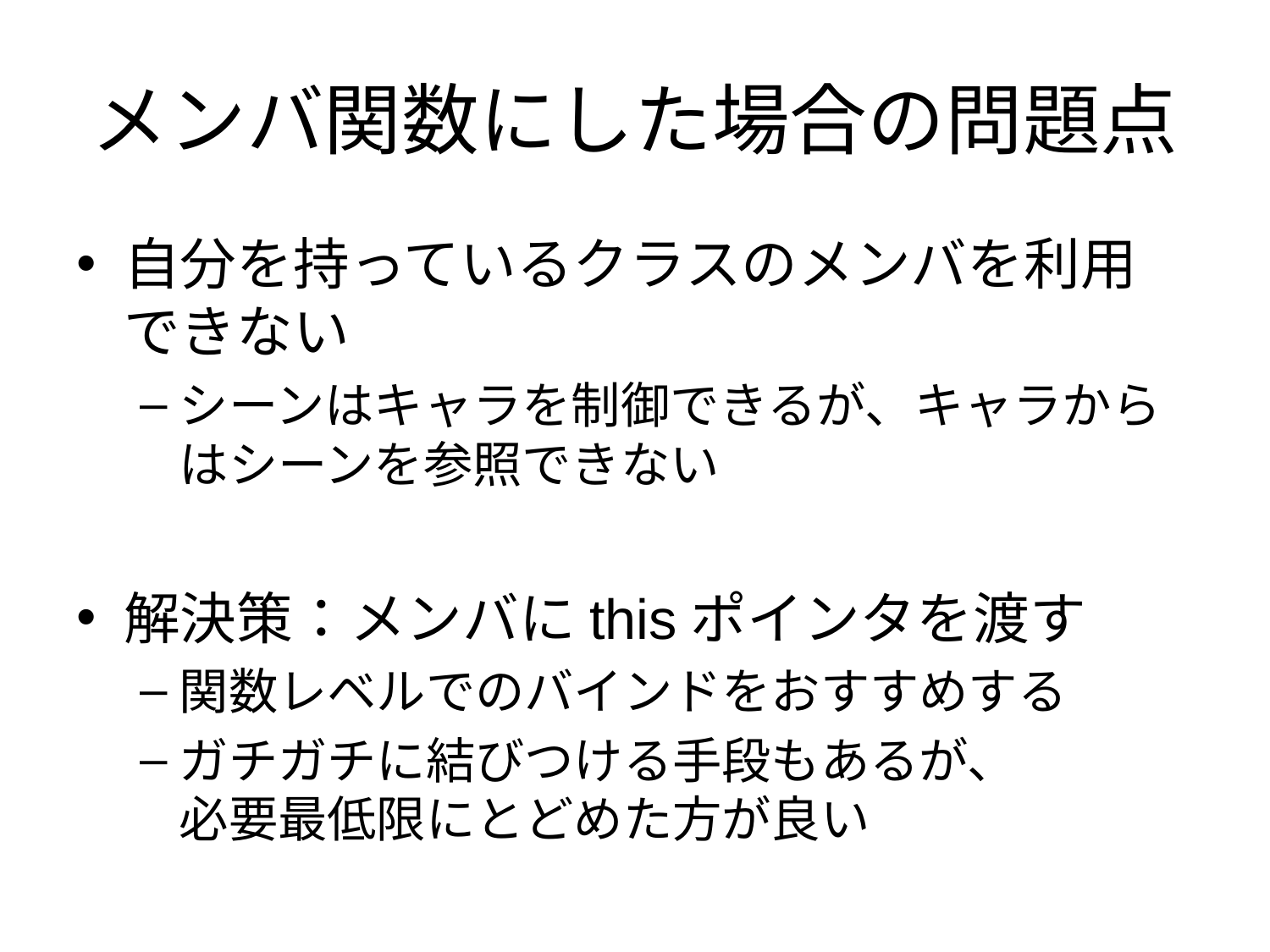

# メンバ関数にした場合の問題点
自分を持っているクラスのメンバを利用できない
シーンはキャラを制御できるが、キャラからはシーンを参照できない

解決策：メンバにthisポインタを渡す
関数レベルでのバインドをおすすめする
ガチガチに結びつける手段もあるが、
必要最低限にとどめた方が良い